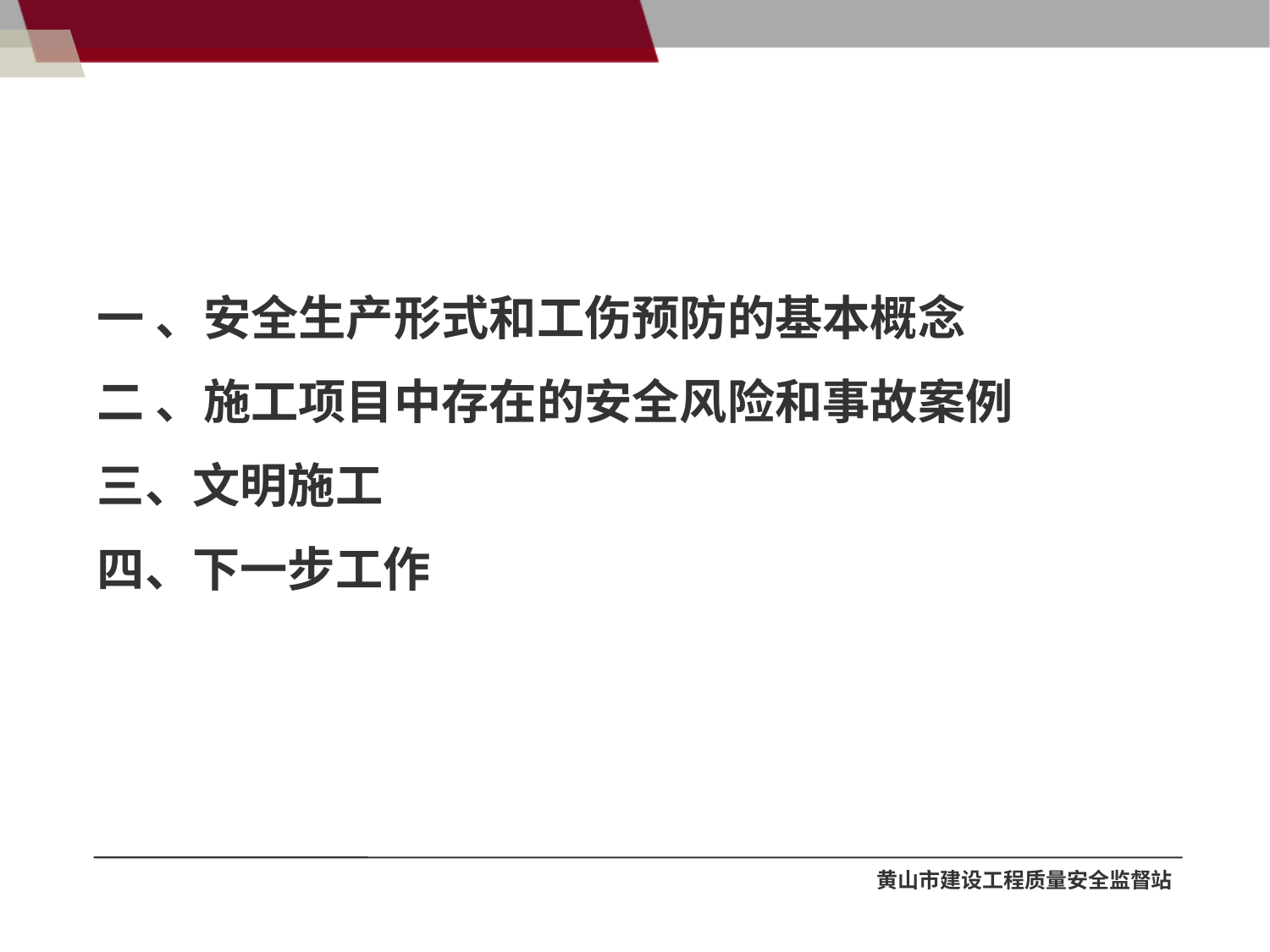

一 、安全生产形式和工伤预防的基本概念
二 、施工项目中存在的安全风险和事故案例
三、文明施工
四、下一步工作